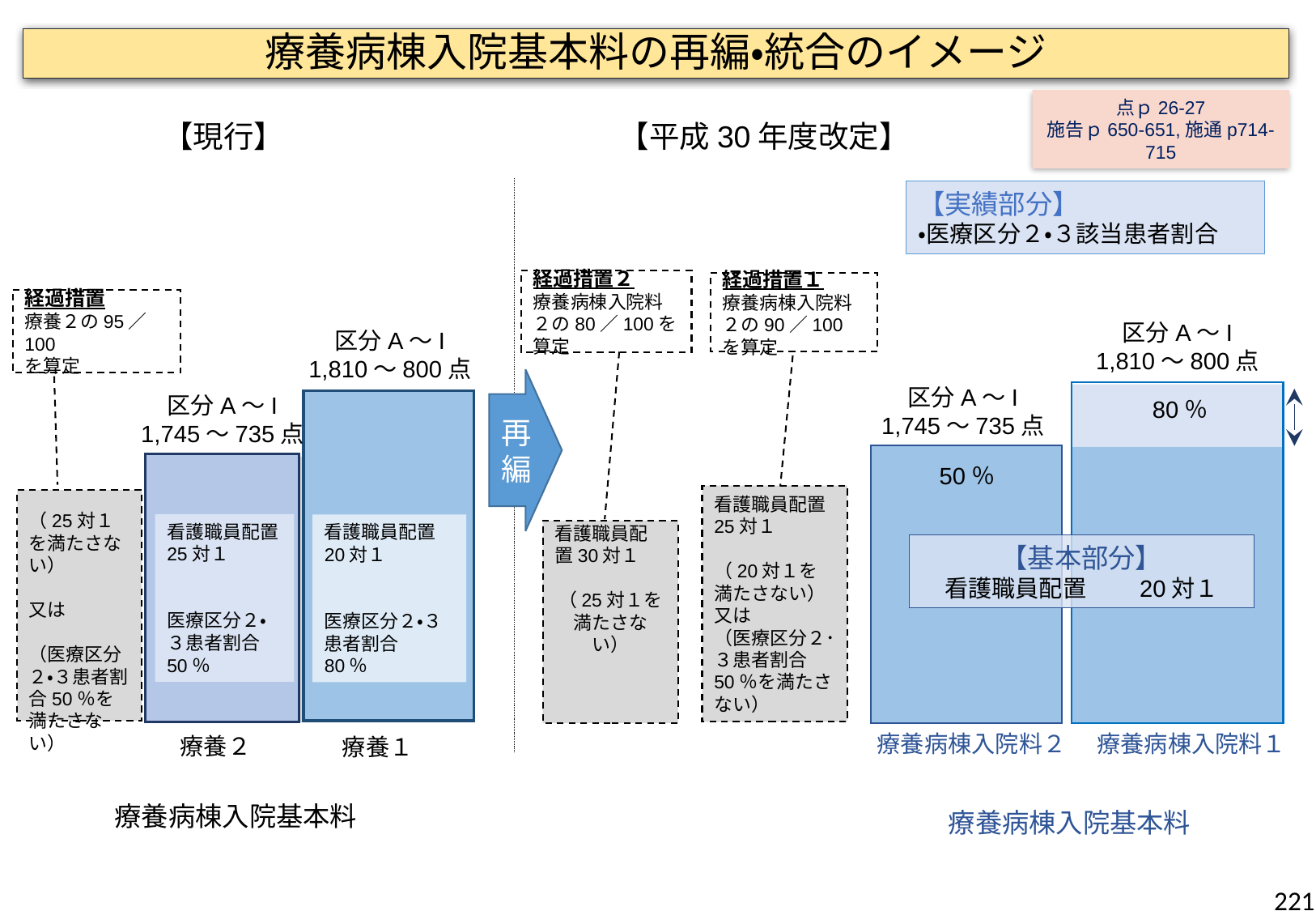

療養病棟入院基本料の再編・統合のイメージ
点ｐ26-27
施告ｐ650-651,施通p714-715
【現行】
【平成30年度改定】
【実績部分】
・医療区分２・３該当患者割合
経過措置２
療養病棟入院料２の80／100を算定
経過措置１
療養病棟入院料２の90／100を算定
経過措置
療養２の95／100
を算定
区分A～I
1,810～800点
区分A～I
1,810～800点
再編
区分A～I
1,745～735点

区分A～I
1,745～735点
80％

50％

看護職員配置25対１

（20対１を満たさない）
又は
（医療区分２･３患者割合50％を満たさない）

（25対１を満たさない）

又は

（医療区分２・３患者割合50％を満たさない）
看護職員配置25対１

医療区分２・３患者割合
50％
看護職員配置20対１

医療区分２・３患者割合
80％
看護職員配置30対１

（25対１を満たさない）

【基本部分】
看護職員配置　　20対１
療養病棟入院料２
療養病棟入院料１
療養２
療養１
療養病棟入院基本料
療養病棟入院基本料
221